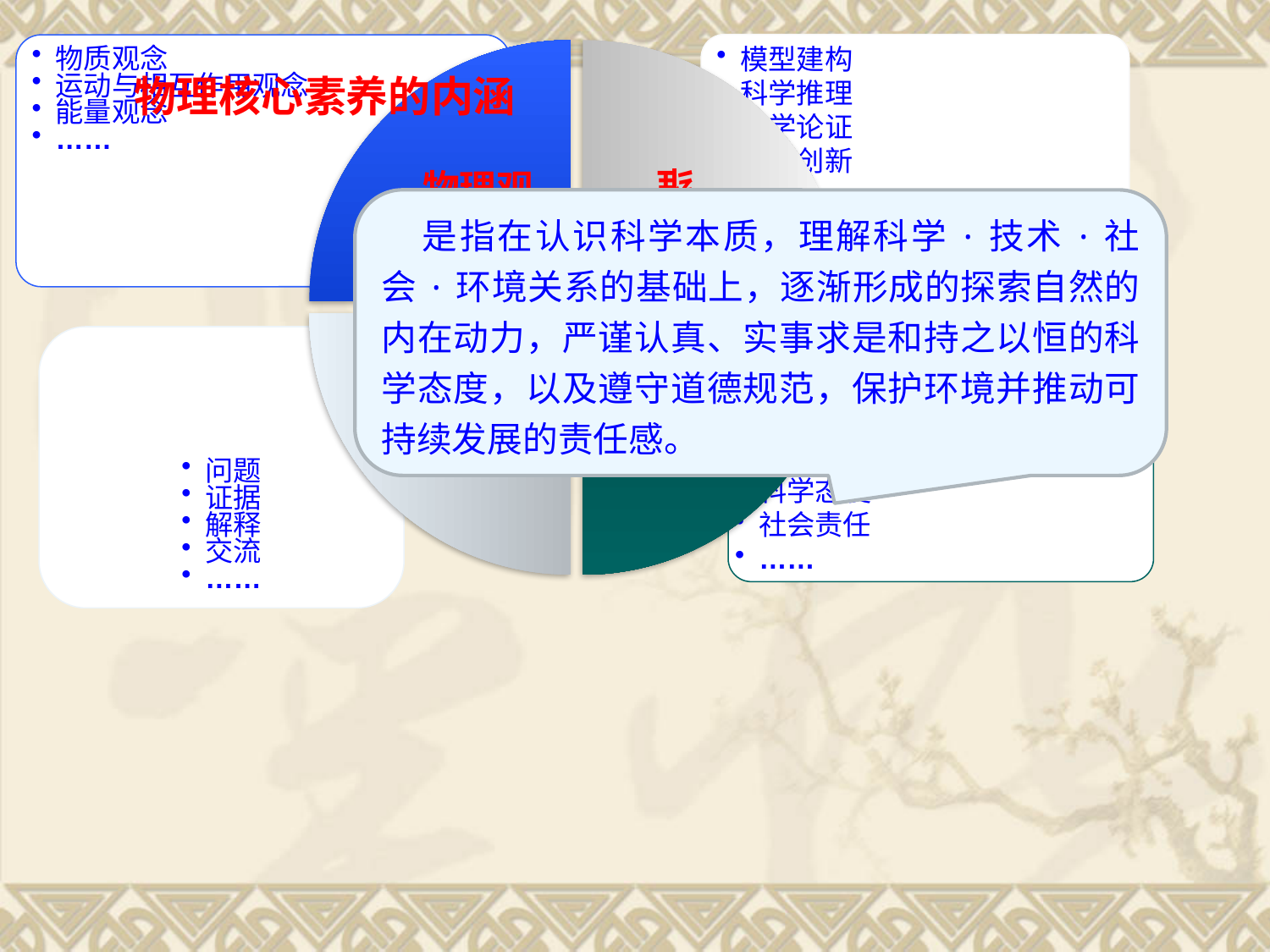

物理核心素养的内涵
物质观念
运动与相互作用观念
能量观念
……
模型建构
科学推理
科学论证
质疑创新
……
科学本质
科学态度
社会责任
……
问题
证据
解释
交流
……
物理观念
科学思维
科学态度与责任
科学探究
   是指在认识科学本质，理解科学·技术·社会·环境关系的基础上，逐渐形成的探索自然的内在动力，严谨认真、实事求是和持之以恒的科学态度，以及遵守道德规范，保护环境并推动可持续发展的责任感。